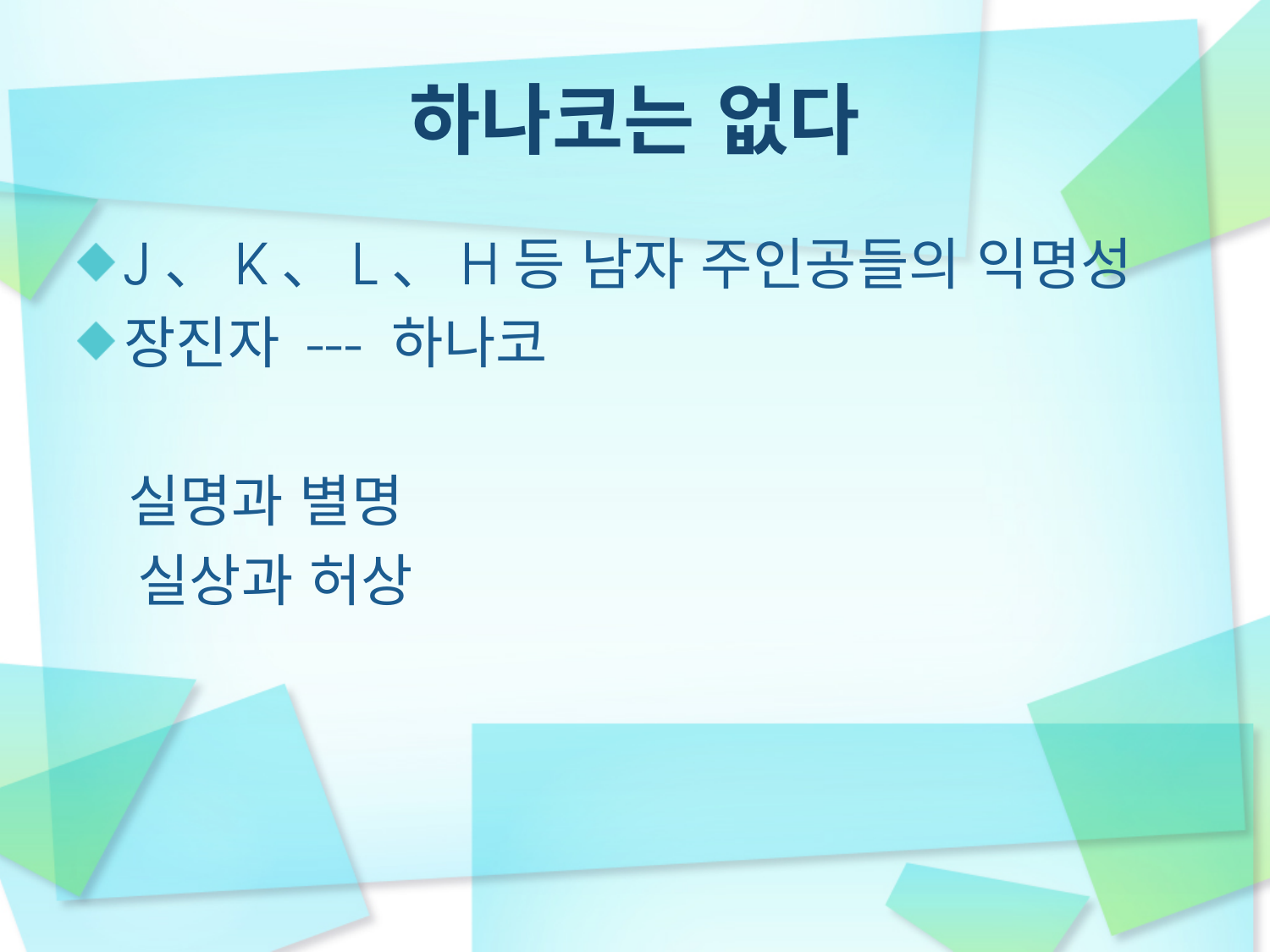

# 하나코는 없다
J、K、L、H등 남자 주인공들의 익명성
장진자 --- 하나코

   실명과 별명
   실상과 허상